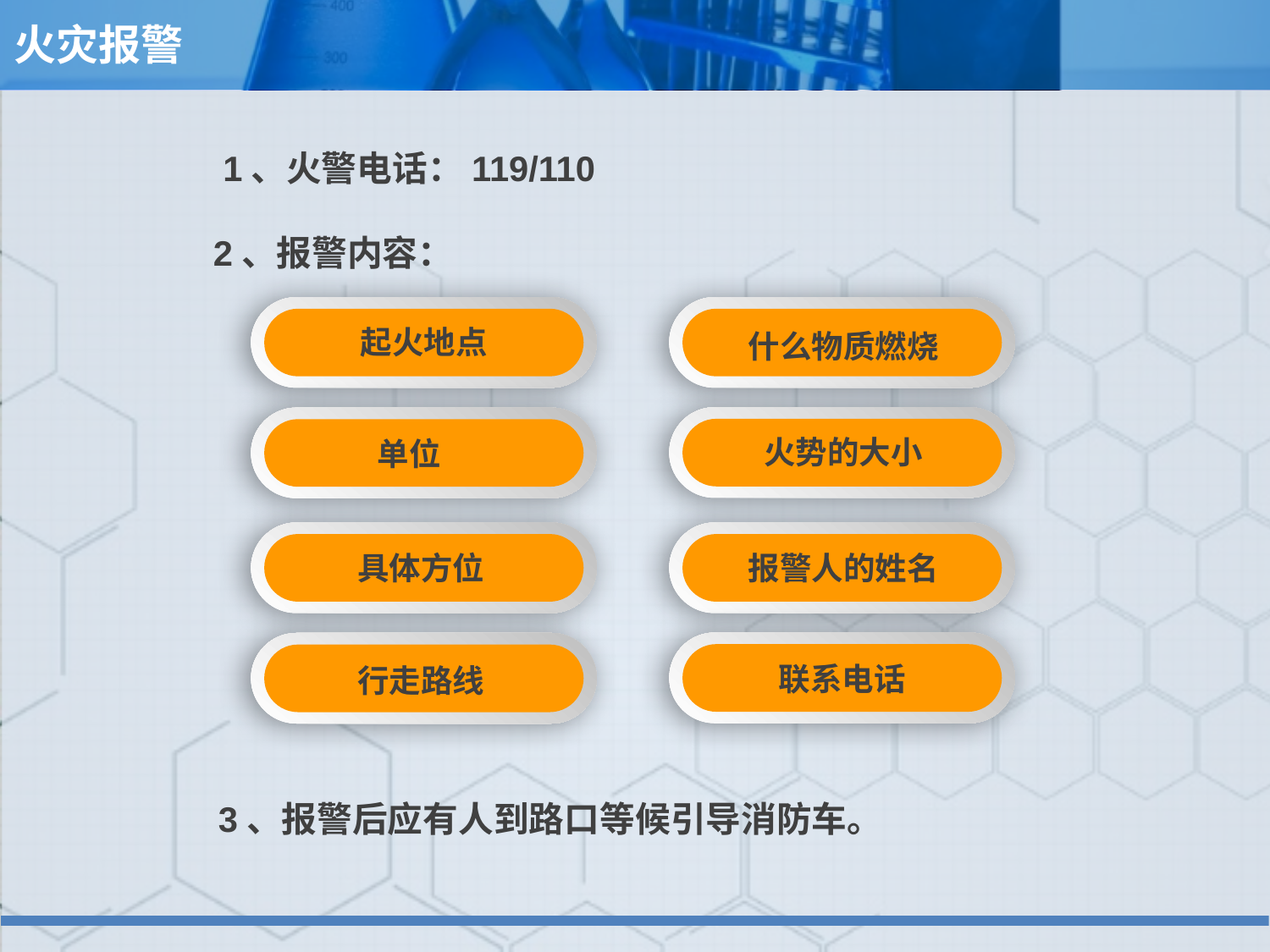

# 火灾报警
1、火警电话：119/110
2、报警内容：

起火地点
什么物质燃烧

火势的大小
单位

具体方位
报警人的姓名

联系电话
行走路线
3、报警后应有人到路口等候引导消防车。